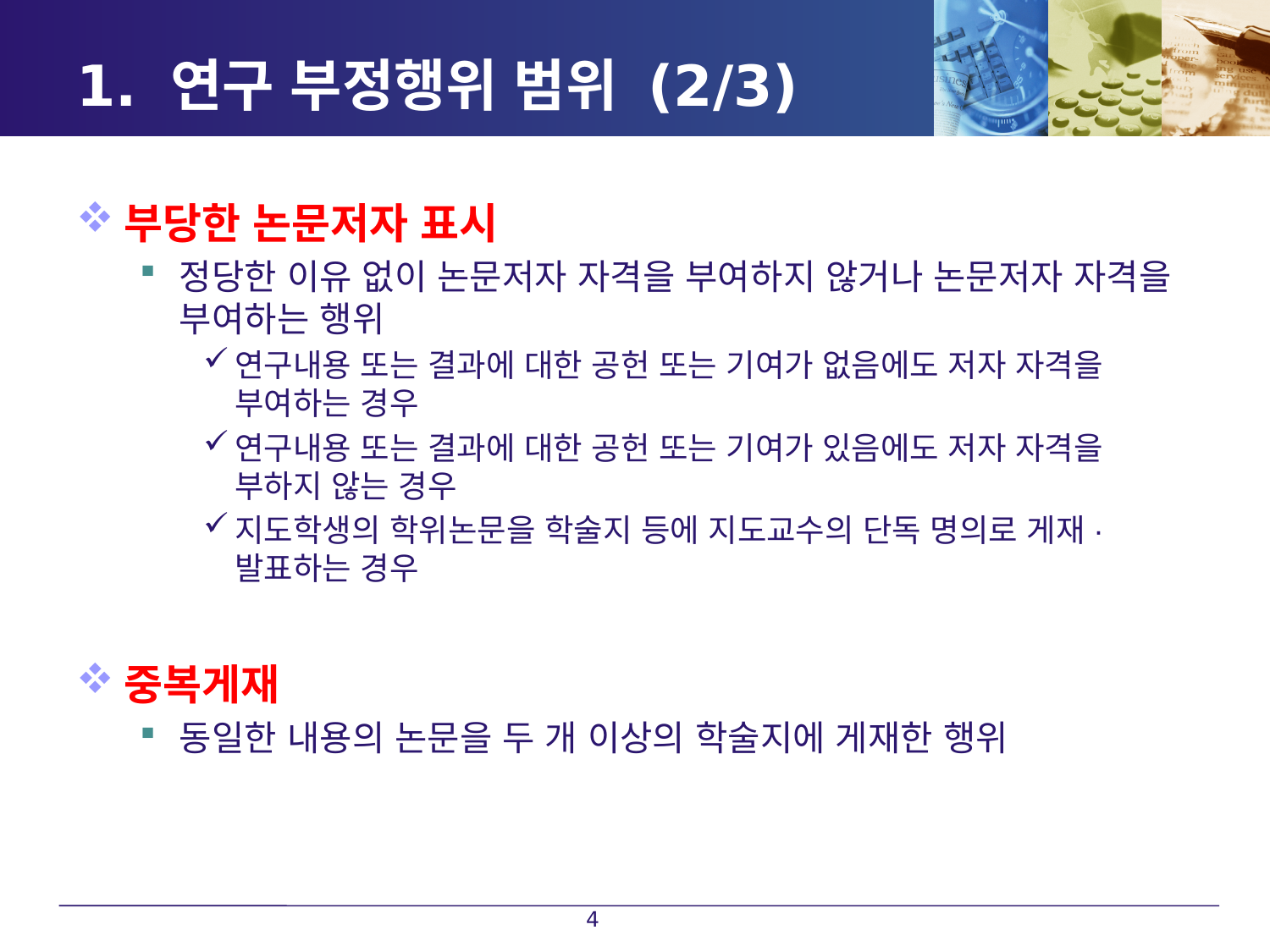

# 1. 연구 부정행위 범위 (2/3)
부당한 논문저자 표시
정당한 이유 없이 논문저자 자격을 부여하지 않거나 논문저자 자격을 부여하는 행위
연구내용 또는 결과에 대한 공헌 또는 기여가 없음에도 저자 자격을 부여하는 경우
연구내용 또는 결과에 대한 공헌 또는 기여가 있음에도 저자 자격을 부하지 않는 경우
지도학생의 학위논문을 학술지 등에 지도교수의 단독 명의로 게재·발표하는 경우

중복게재
동일한 내용의 논문을 두 개 이상의 학술지에 게재한 행위
4